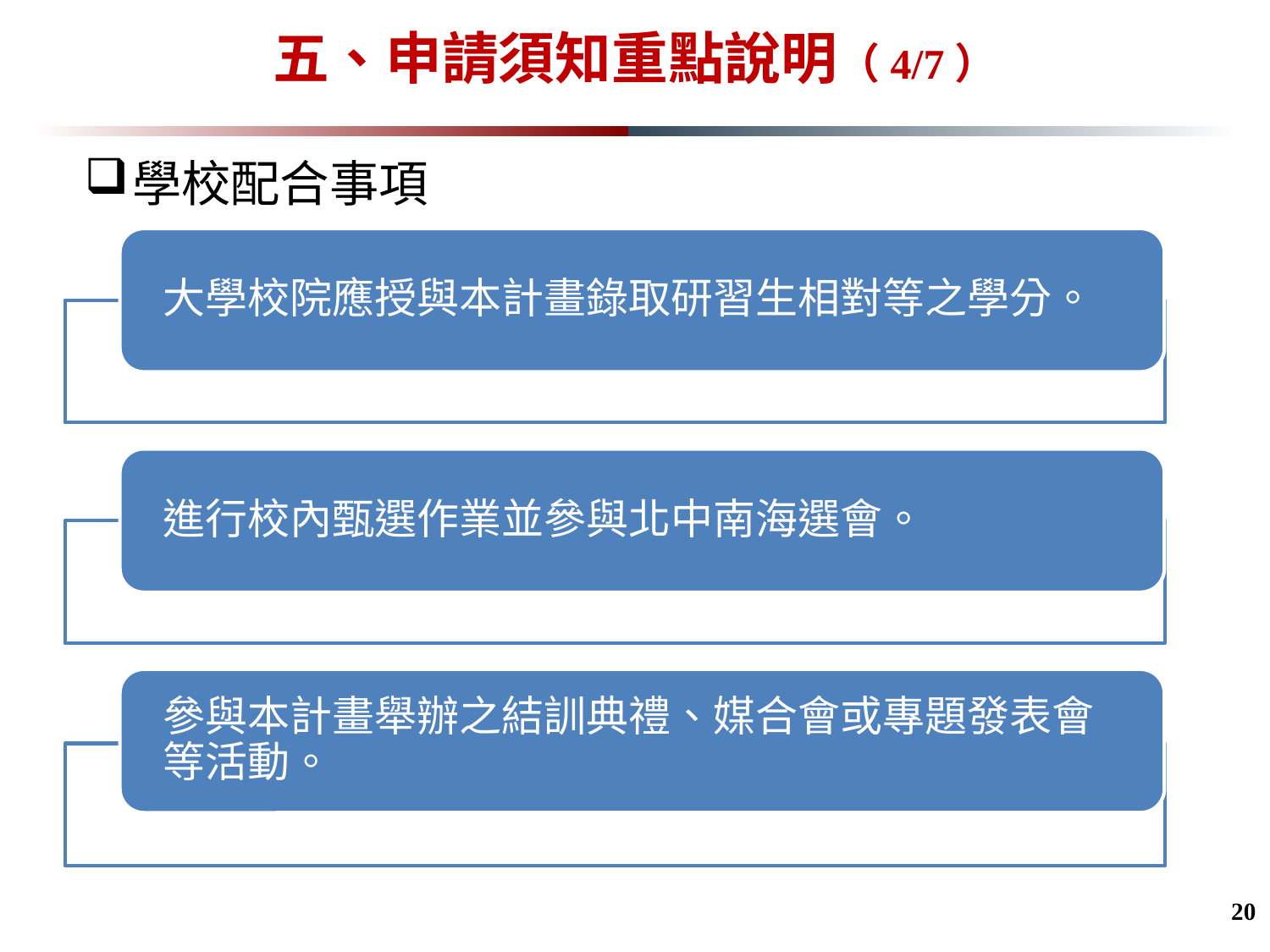

# 五、申請須知重點說明（4/7）
學校配合事項
大學校院應授與本計畫錄取研習生相對等之學分。
進行校內甄選作業並參與北中南海選會。
參與本計畫舉辦之結訓典禮、媒合會或專題發表會等活動。